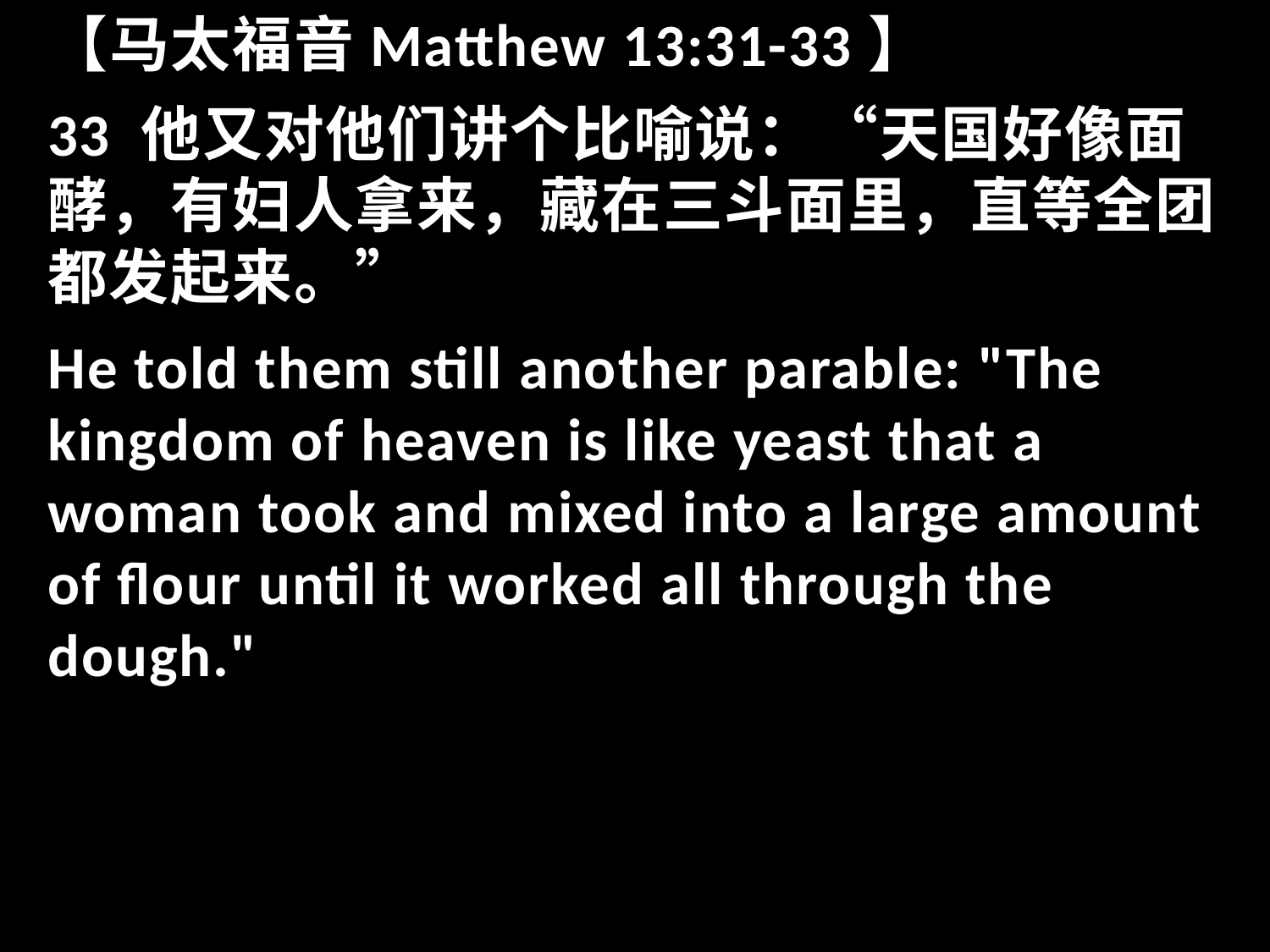

【马太福音Matthew 13:31-33】
33 他又对他们讲个比喻说：“天国好像面酵，有妇人拿来，藏在三斗面里，直等全团都发起来。”
He told them still another parable: "The kingdom of heaven is like yeast that a woman took and mixed into a large amount of flour until it worked all through the dough."